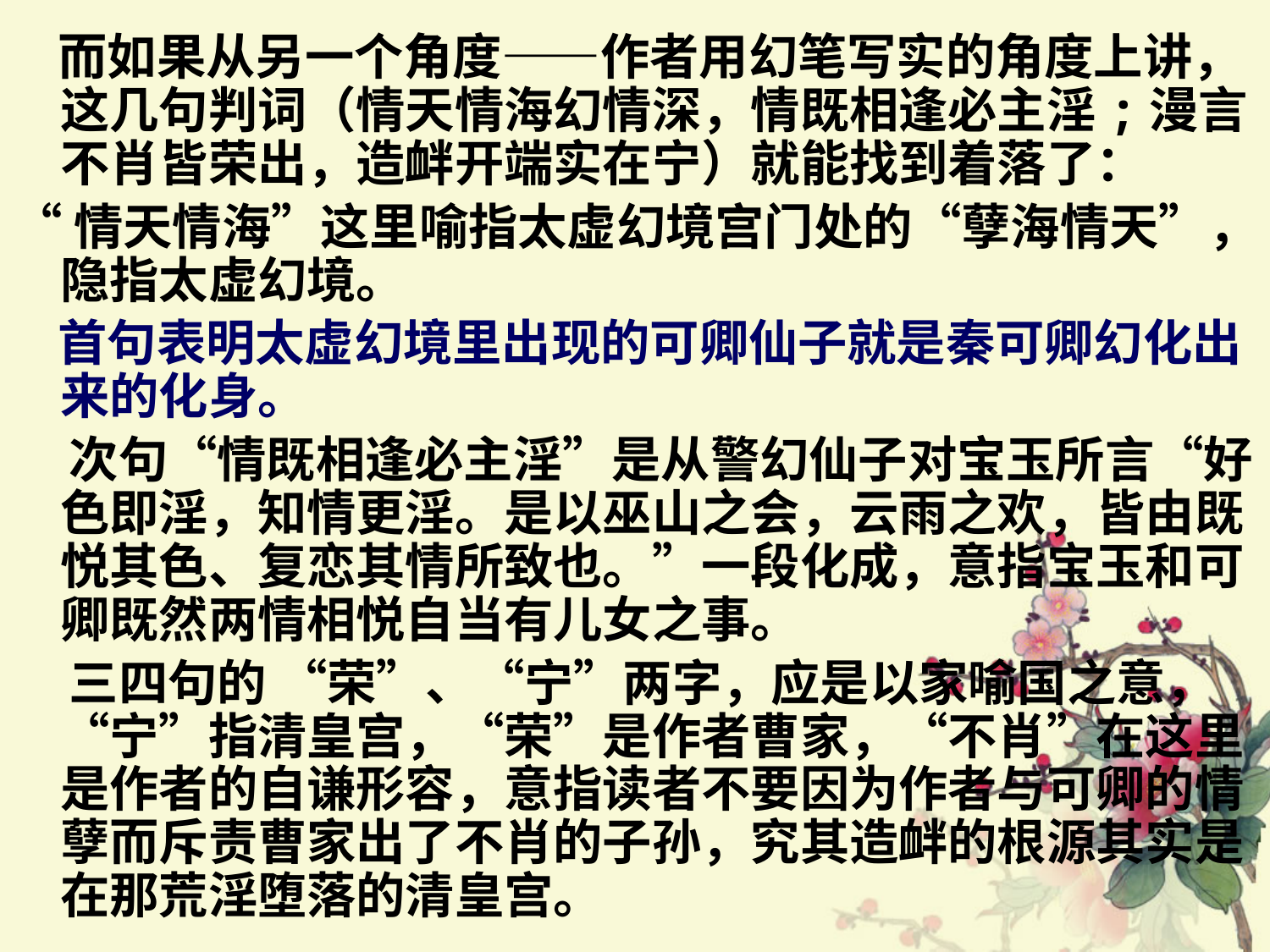

而如果从另一个角度——作者用幻笔写实的角度上讲，这几句判词（情天情海幻情深，情既相逢必主淫;漫言不肖皆荣出，造衅开端实在宁）就能找到着落了：
“情天情海”这里喻指太虚幻境宫门处的“孽海情天”，隐指太虚幻境。
   首句表明太虚幻境里出现的可卿仙子就是秦可卿幻化出来的化身。
    次句“情既相逢必主淫”是从警幻仙子对宝玉所言“好色即淫，知情更淫。是以巫山之会，云雨之欢，皆由既悦其色、复恋其情所致也。”一段化成，意指宝玉和可卿既然两情相悦自当有儿女之事。
    三四句的 “荣”、“宁”两字，应是以家喻国之意，“宁”指清皇宫，“荣”是作者曹家，“不肖”在这里是作者的自谦形容，意指读者不要因为作者与可卿的情孽而斥责曹家出了不肖的子孙，究其造衅的根源其实是在那荒淫堕落的清皇宫。